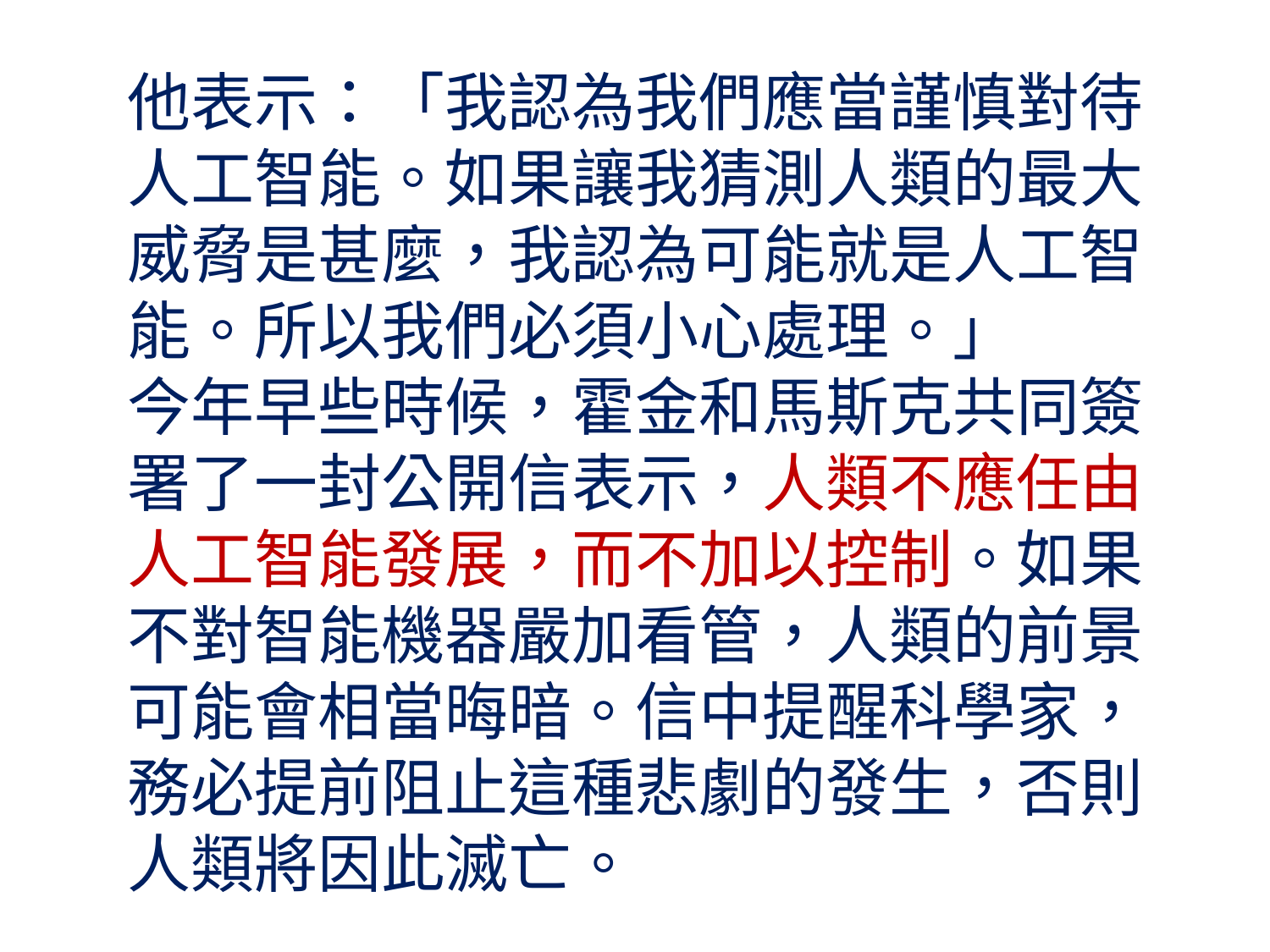

他表示：「我認為我們應當謹慎對待人工智能。如果讓我猜測人類的最大威脅是甚麼，我認為可能就是人工智能。所以我們必須小心處理。」
今年早些時候，霍金和馬斯克共同簽署了一封公開信表示，人類不應任由人工智能發展，而不加以控制。如果不對智能機器嚴加看管，人類的前景可能會相當晦暗。信中提醒科學家，務必提前阻止這種悲劇的發生，否則人類將因此滅亡。